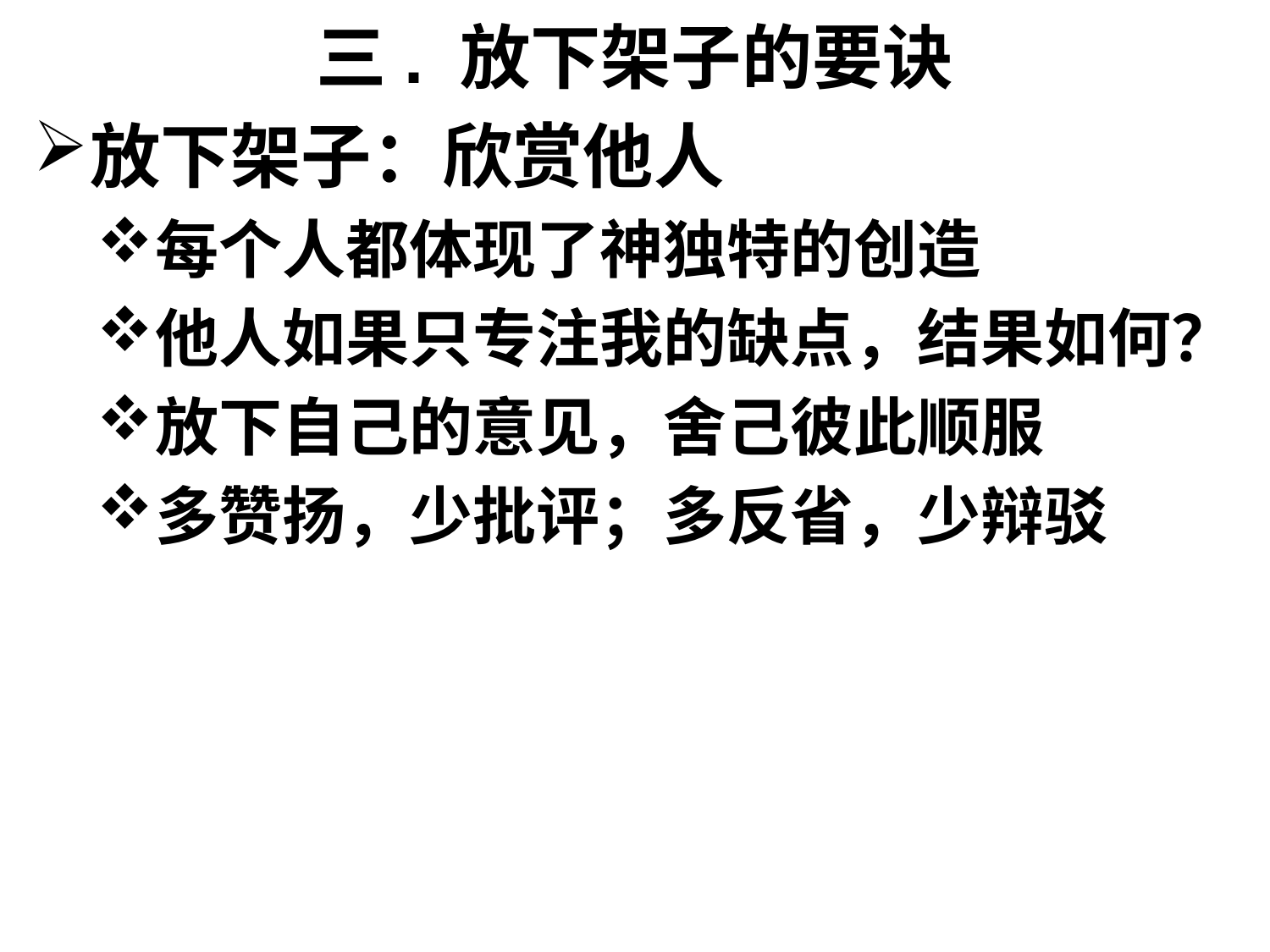

# 三. 放下架子的要诀
放下架子：欣赏他人
每个人都体现了神独特的创造
他人如果只专注我的缺点，结果如何？
放下自己的意见，舍己彼此顺服
多赞扬，少批评；多反省，少辩驳